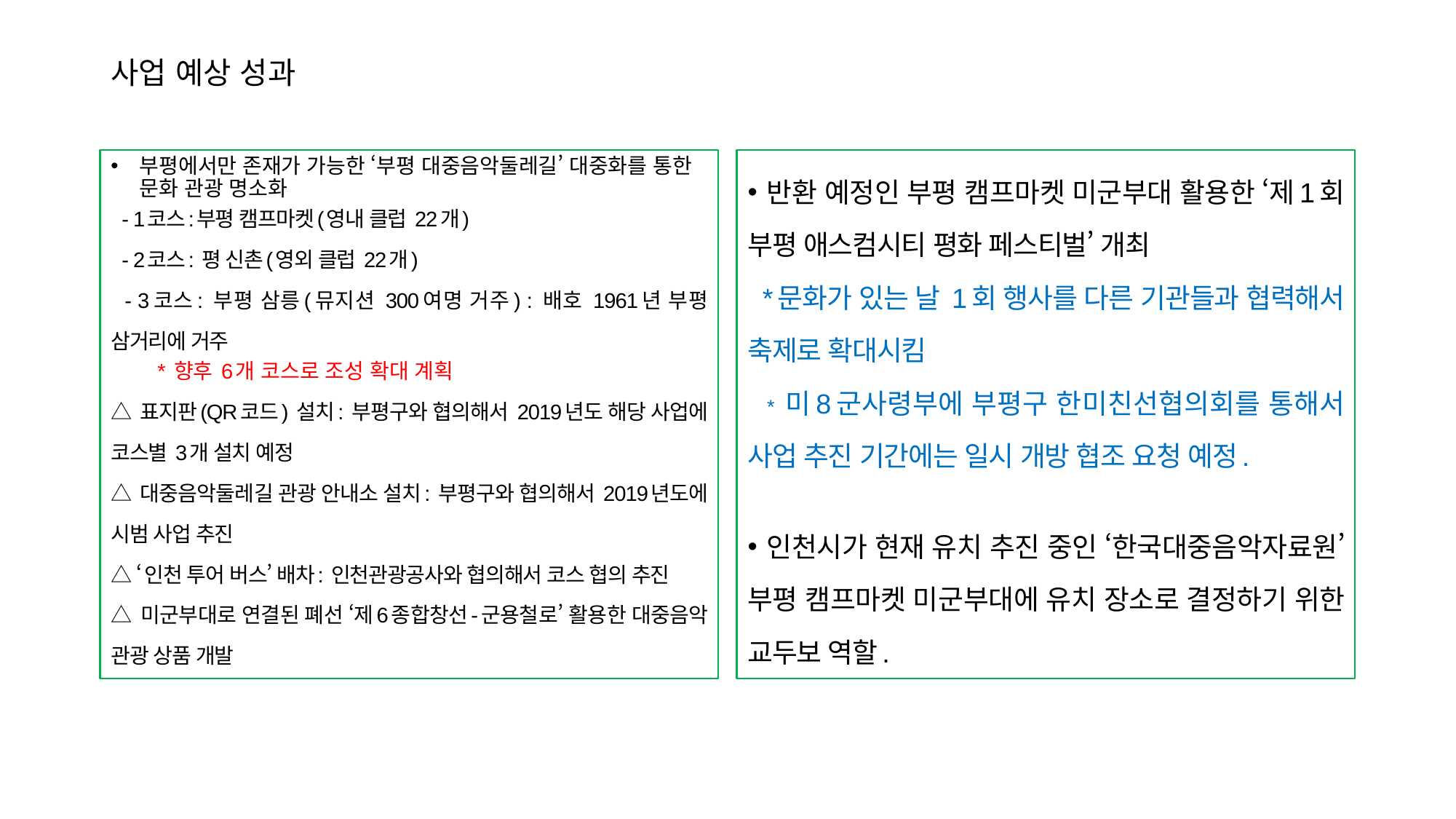

# 사업 예상 성과
부평에서만 존재가 가능한 ‘부평 대중음악둘레길’ 대중화를 통한  문화 관광 명소화
  - 1코스:부평 캠프마켓(영내 클럽 22개)
  - 2코스: 평 신촌(영외 클럽 22개)
  - 3코스: 부평 삼릉(뮤지션 300여명 거주) : 배호 1961년 부평 삼거리에 거주
        * 향후 6개 코스로 조성 확대 계획
△ 표지판(QR코드) 설치: 부평구와 협의해서 2019년도 해당 사업에 코스별 3개 설치 예정
△ 대중음악둘레길 관광 안내소 설치: 부평구와 협의해서 2019년도에 시범 사업 추진
△ ‘인천 투어 버스’ 배차: 인천관광공사와 협의해서 코스 협의 추진
△ 미군부대로 연결된 폐선 ‘제6종합창선-군용철로’ 활용한 대중음악 관광 상품 개발

 반환 예정인 부평 캠프마켓 미군부대 활용한 ‘제1회 부평 애스컴시티 평화 페스티벌’ 개최
  *문화가 있는 날 1회 행사를 다른 기관들과 협력해서 축제로 확대시킴
   * 미8군사령부에 부평구 한미친선협의회를 통해서 사업 추진 기간에는 일시 개방 협조 요청 예정.

 인천시가 현재 유치 추진 중인 ‘한국대중음악자료원’ 부평 캠프마켓 미군부대에 유치 장소로 결정하기 위한 교두보 역할.